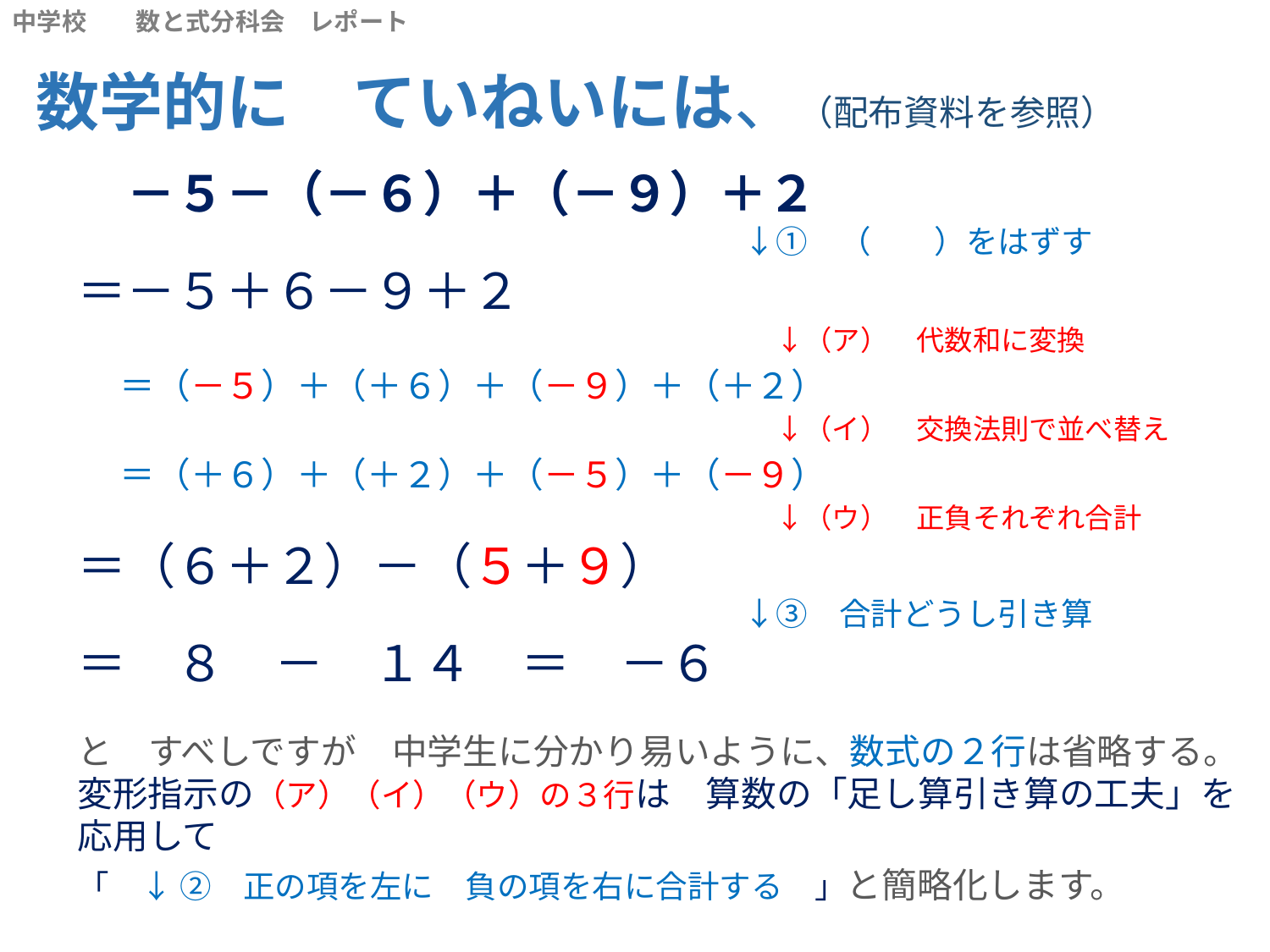

中学校　　数と式分科会　レポート
数学的に　ていねいには、（配布資料を参照）
　－５－（－６）＋（－９）＋２
　　　　　　　　　　　　　　　　　　　　　↓①　（　　）をはずす
＝－５＋６－９＋２
　　　　　　　　　　　　　　　　　　　　　　↓（ア）　代数和に変換
　＝（－５）＋（＋６）＋（－９）＋（＋２）
　　　　　　　　　　　　　　　　　　　　　　↓（イ）　交換法則で並べ替え
　＝（＋６）＋（＋２）＋（－５）＋（－９）
　　　　　　　　　　　　　　　　　　　　　　↓（ウ）　正負それぞれ合計
＝（６＋２）－（５＋９）
　　　　　　　　　　　　　　　　　　　　　↓③　合計どうし引き算
＝　８　－　１４　＝　－６

と　すべしですが　中学生に分かり易いように、数式の２行は省略する。
変形指示の（ア）（イ）（ウ）の３行は　算数の「足し算引き算の工夫」を応用して
「　↓ ②　正の項を左に　負の項を右に合計する　」と簡略化します。